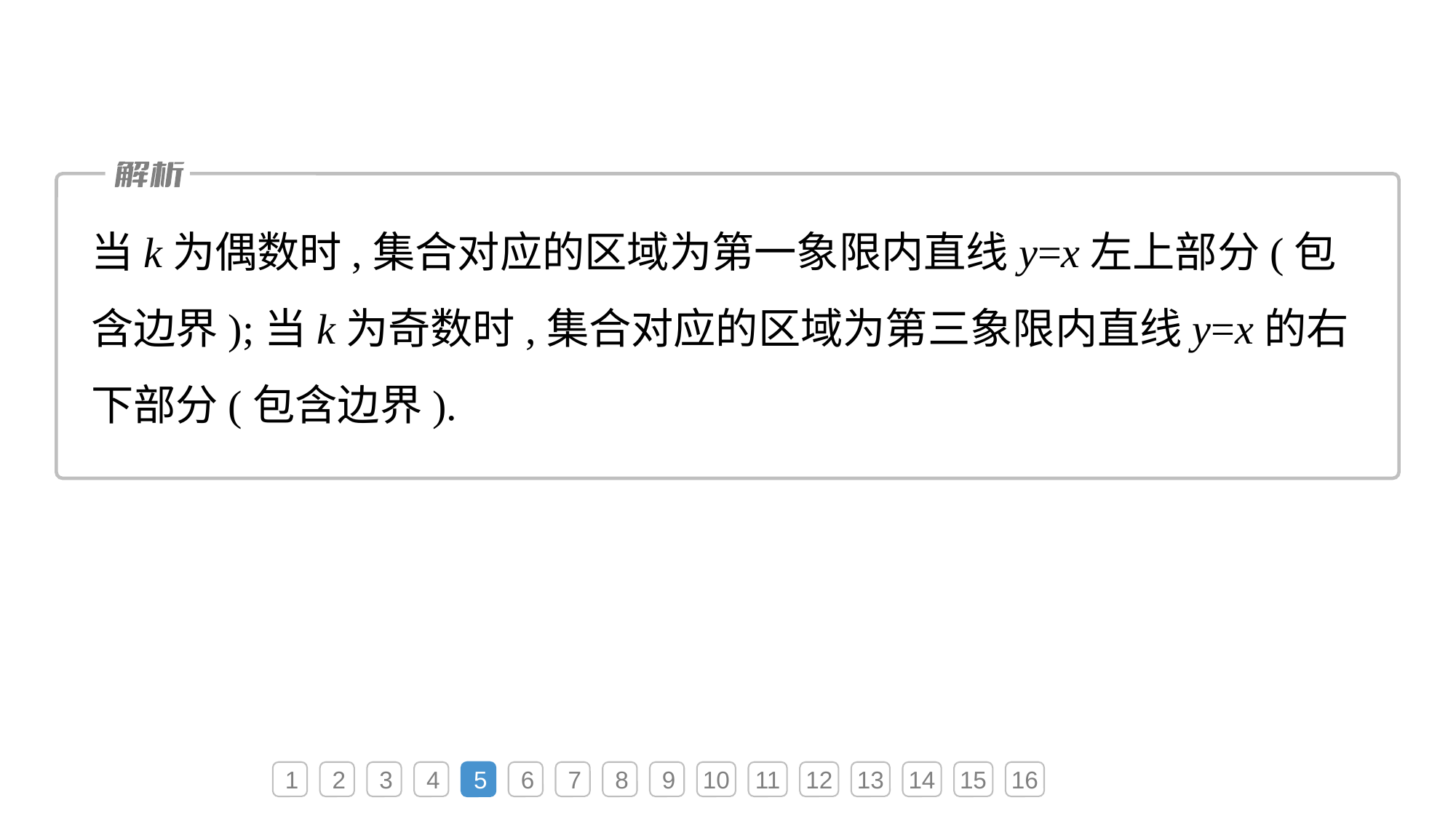

当k为偶数时,集合对应的区域为第一象限内直线y=x左上部分(包含边界);当k为奇数时,集合对应的区域为第三象限内直线y=x的右下部分(包含边界).
1
2
3
4
5
6
7
8
9
10
11
12
13
14
15
16